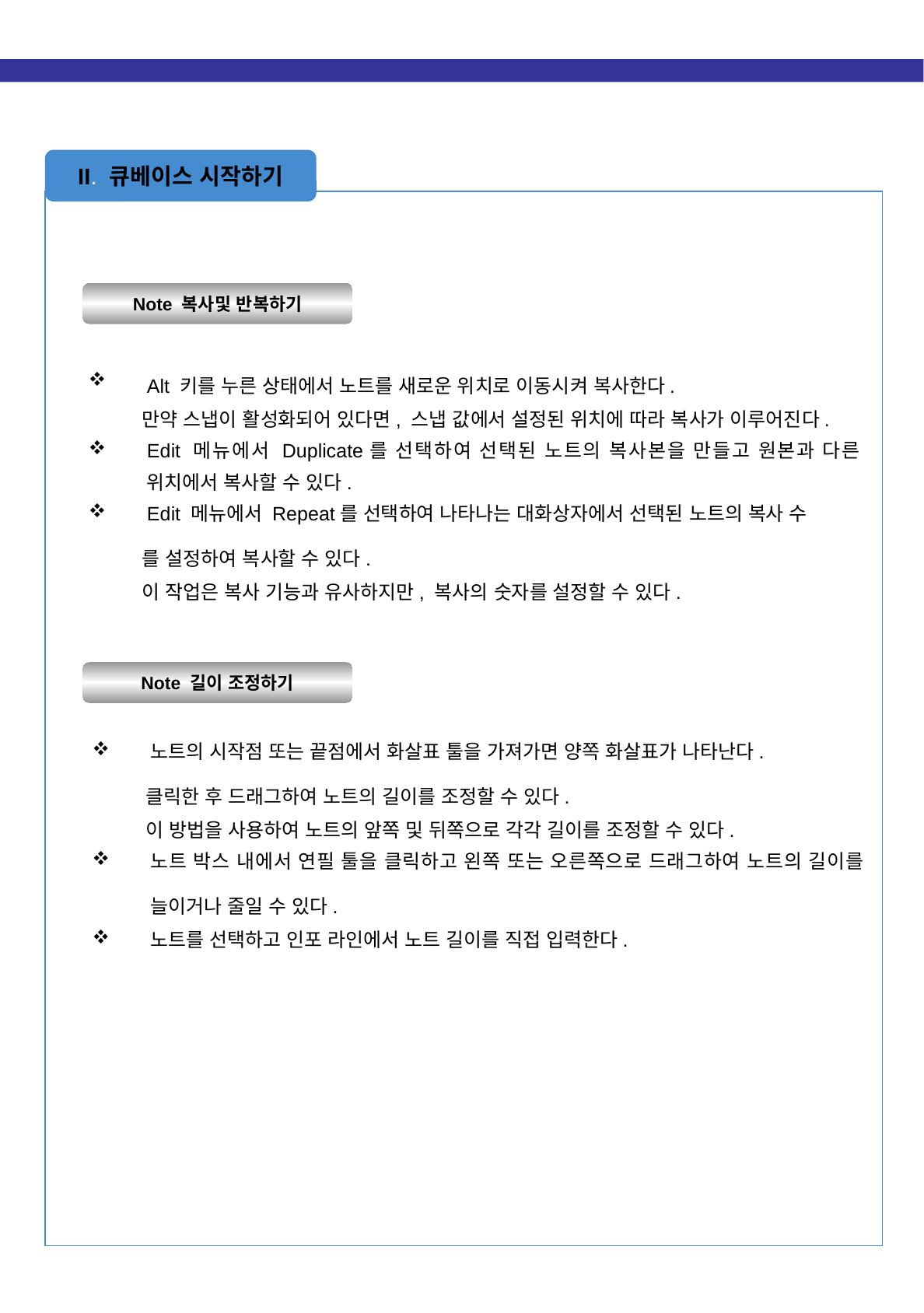

II. 큐베이스 시작하기

Note 복사및 반복하기
Alt 키를 누른 상태에서 노트를 새로운 위치로 이동시켜 복사한다.
         만약 스냅이 활성화되어 있다면, 스냅 값에서 설정된 위치에 따라 복사가 이루어진다.
Edit 메뉴에서 Duplicate를 선택하여 선택된 노트의 복사본을 만들고 원본과 다른 위치에서 복사할 수 있다.
Edit 메뉴에서 Repeat를 선택하여 나타나는 대화상자에서 선택된 노트의 복사 수
         를 설정하여 복사할 수 있다.
         이 작업은 복사 기능과 유사하지만, 복사의 숫자를 설정할 수 있다.

Note 길이 조정하기
노트의 시작점 또는 끝점에서 화살표 툴을 가져가면 양쪽 화살표가 나타난다.
         클릭한 후 드래그하여 노트의 길이를 조정할 수 있다.
         이 방법을 사용하여 노트의 앞쪽 및 뒤쪽으로 각각 길이를 조정할 수 있다.
노트 박스 내에서 연필 툴을 클릭하고 왼쪽 또는 오른쪽으로 드래그하여 노트의 길이를 늘이거나 줄일 수 있다.
노트를 선택하고 인포 라인에서 노트 길이를 직접 입력한다.